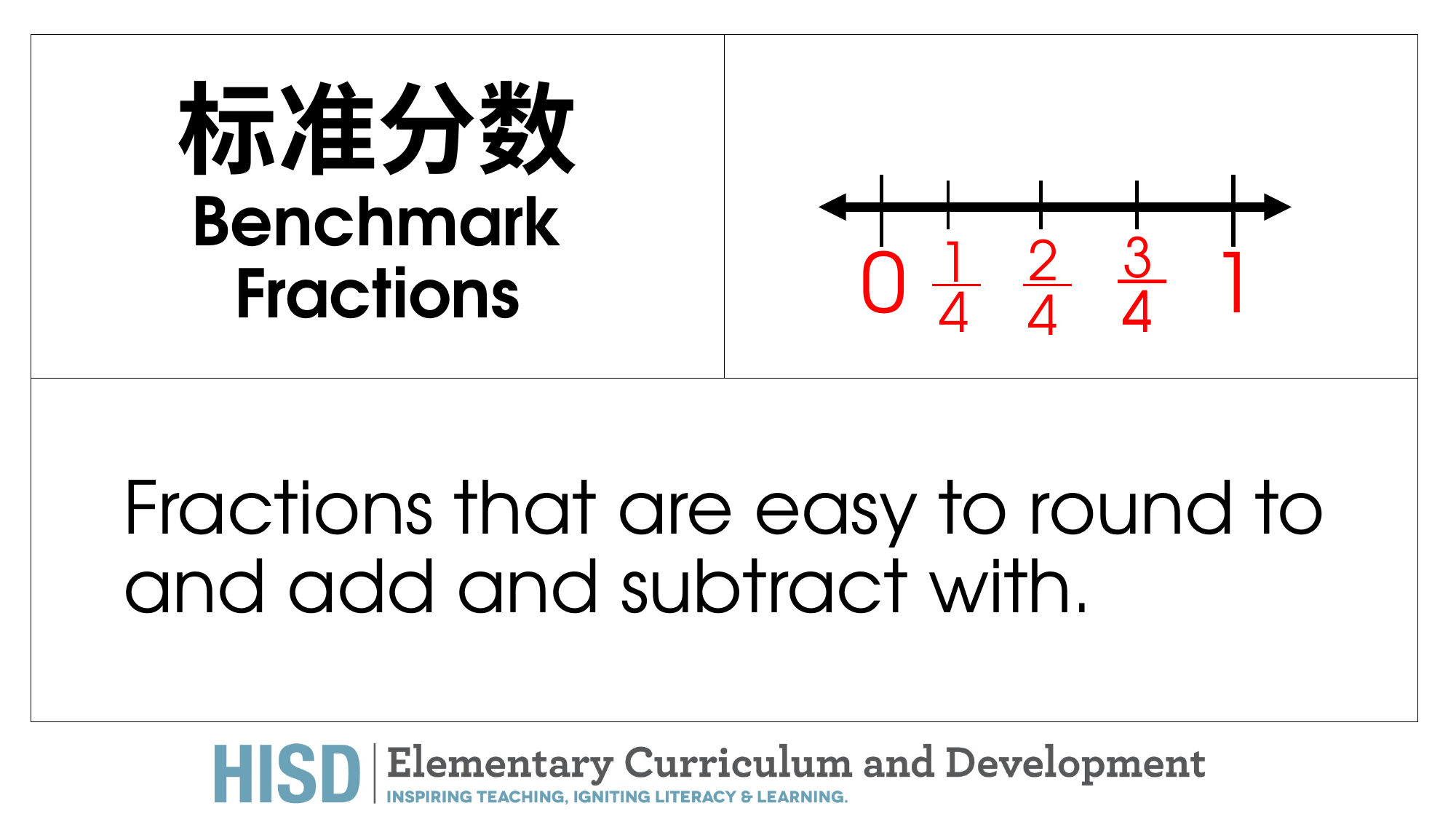

# 标准分数 Benchmark Fractions

3

4
2

4
1

4
0
1
4
Fractions that are easy to round to and add and subtract with.